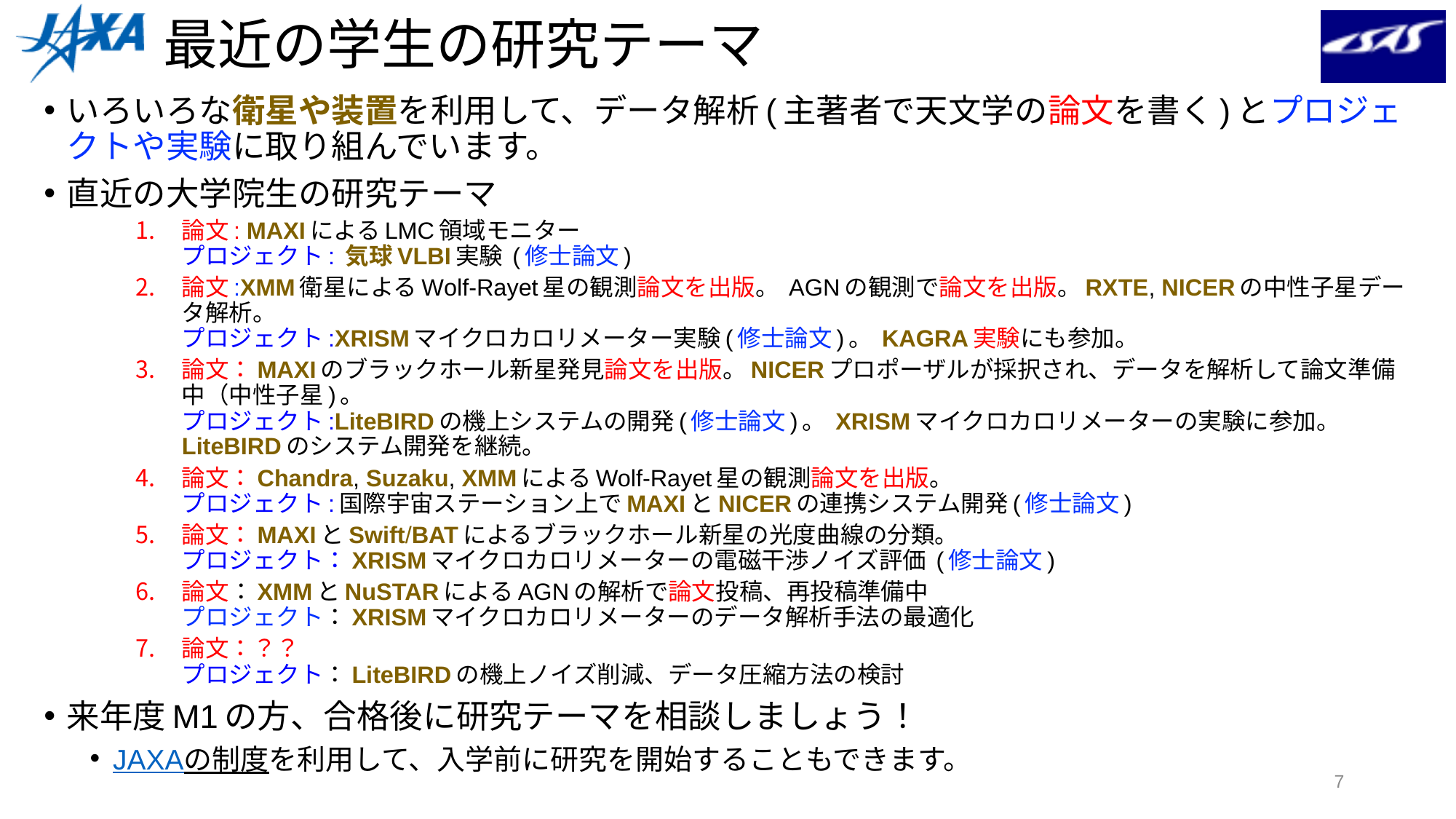

# 最近の学生の研究テーマ
いろいろな衛星や装置を利用して、データ解析(主著者で天文学の論文を書く)とプロジェクトや実験に取り組んでいます。
直近の大学院生の研究テーマ
論文: MAXIによるLMC領域モニター
プロジェクト: 気球VLBI実験 (修士論文)
論文:XMM衛星によるWolf-Rayet星の観測論文を出版。 AGNの観測で論文を出版。RXTE, NICERの中性子星データ解析。
プロジェクト:XRISMマイクロカロリメーター実験(修士論文)。 KAGRA実験にも参加。
論文：MAXIのブラックホール新星発見論文を出版。NICERプロポーザルが採択され、データを解析して論文準備中（中性子星)。
プロジェクト:LiteBIRDの機上システムの開発(修士論文)。 XRISMマイクロカロリメーターの実験に参加。 LiteBIRDのシステム開発を継続。
論文：Chandra, Suzaku, XMMによるWolf-Rayet星の観測論文を出版。
プロジェクト:国際宇宙ステーション上でMAXIとNICERの連携システム開発(修士論文)
論文：MAXIとSwift/BATによるブラックホール新星の光度曲線の分類。
プロジェクト：XRISMマイクロカロリメーターの電磁干渉ノイズ評価 (修士論文)
論文：XMMとNuSTARによるAGNの解析で論文投稿、再投稿準備中
プロジェクト：XRISMマイクロカロリメーターのデータ解析手法の最適化
論文：？？
プロジェクト：LiteBIRDの機上ノイズ削減、データ圧縮方法の検討
来年度M1の方、合格後に研究テーマを相談しましょう！
JAXAの制度を利用して、入学前に研究を開始することもできます。
7